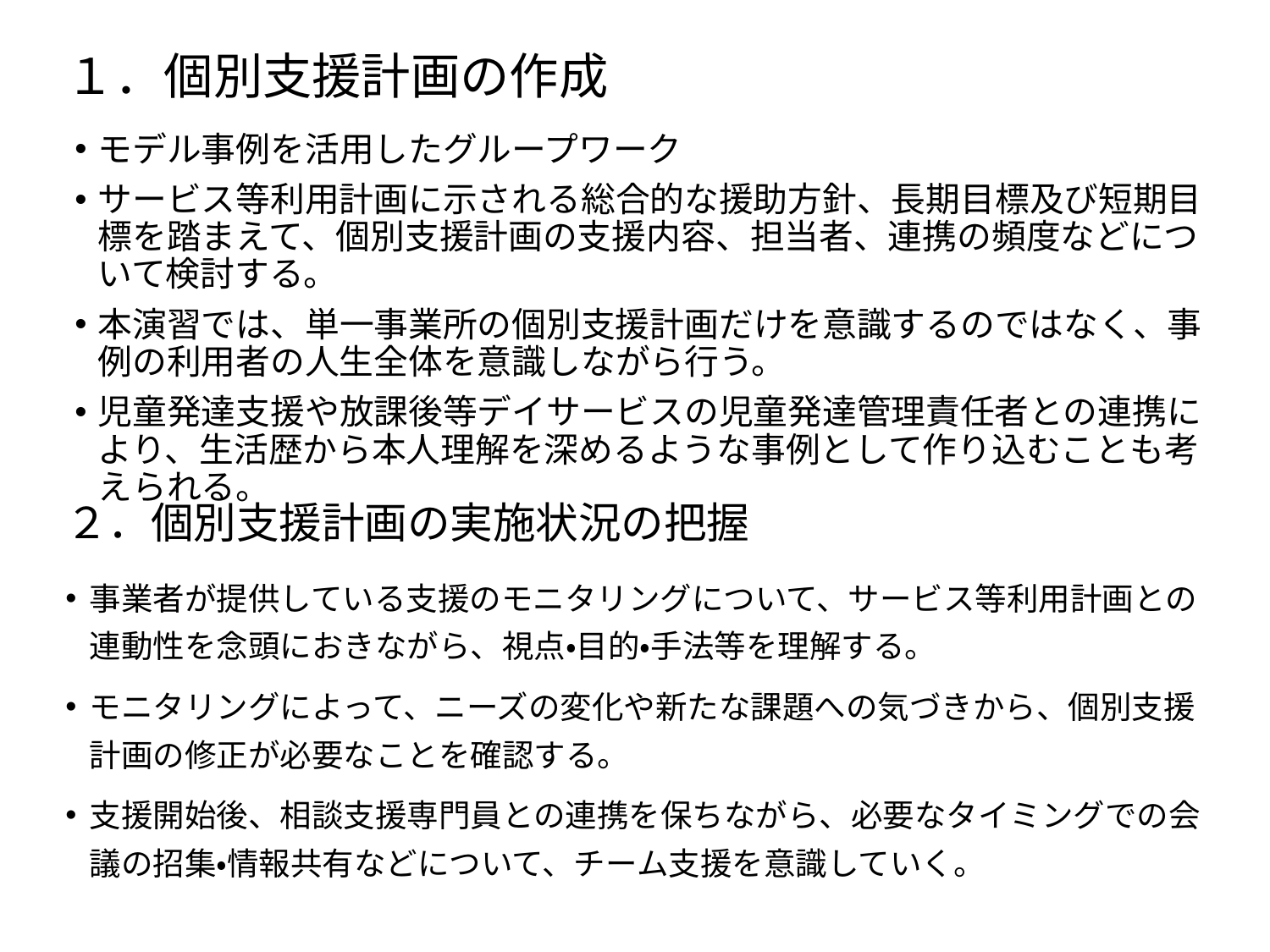

# １．個別支援計画の作成
モデル事例を活用したグループワーク
サービス等利用計画に示される総合的な援助方針、長期目標及び短期目標を踏まえて、個別支援計画の支援内容、担当者、連携の頻度などについて検討する。
本演習では、単一事業所の個別支援計画だけを意識するのではなく、事例の利用者の人生全体を意識しながら行う。
児童発達支援や放課後等デイサービスの児童発達管理責任者との連携により、生活歴から本人理解を深めるような事例として作り込むことも考えられる。
２．個別支援計画の実施状況の把握
事業者が提供している支援のモニタリングについて、サービス等利用計画との連動性を念頭におきながら、視点・目的・手法等を理解する。
モニタリングによって、ニーズの変化や新たな課題への気づきから、個別支援計画の修正が必要なことを確認する。
支援開始後、相談支援専門員との連携を保ちながら、必要なタイミングでの会議の招集・情報共有などについて、チーム支援を意識していく。